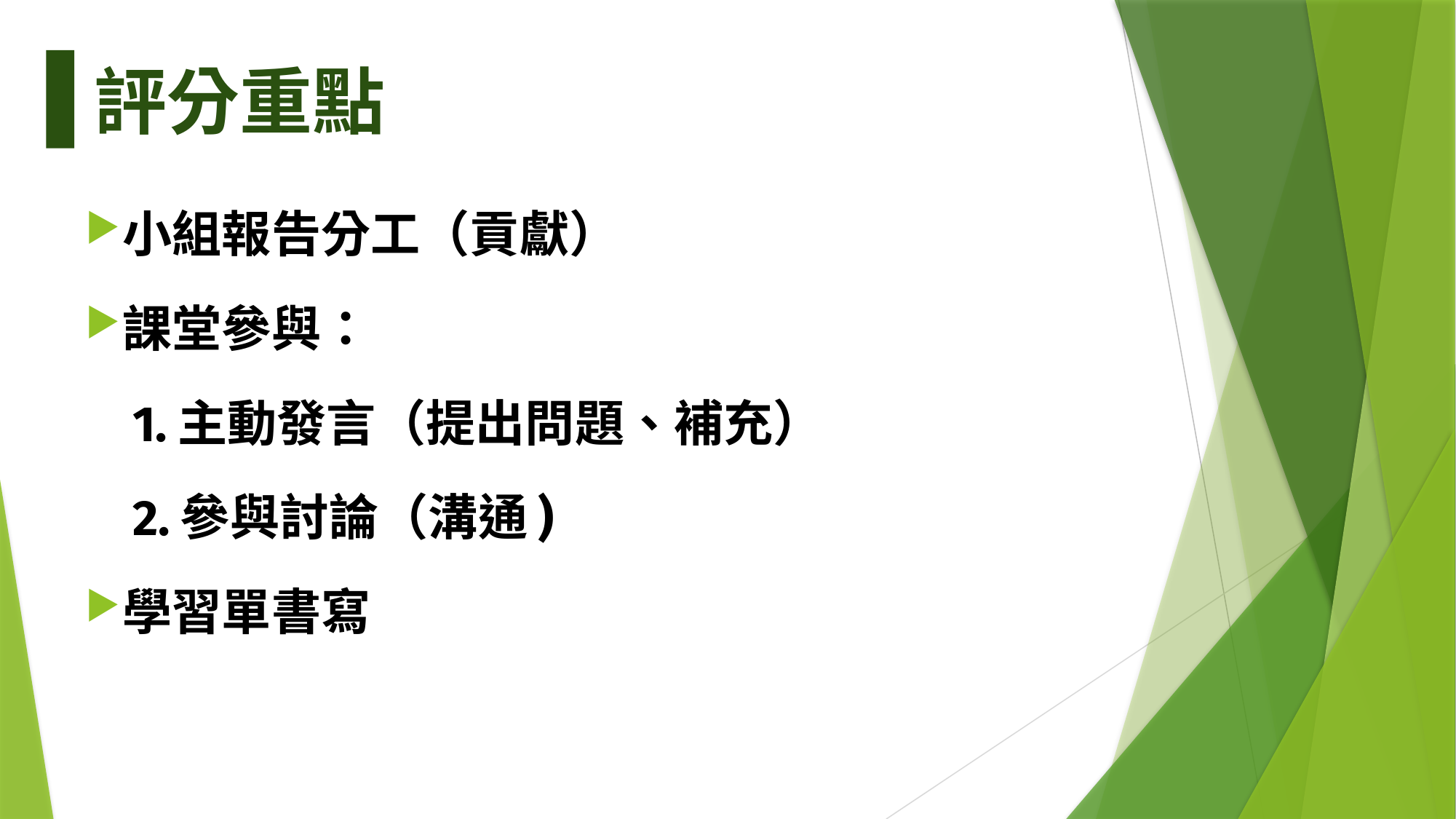

評分重點
小組報告分工（貢獻）
課堂參與：
    1.主動發言（提出問題、補充）
    2.參與討論（溝通)
學習單書寫